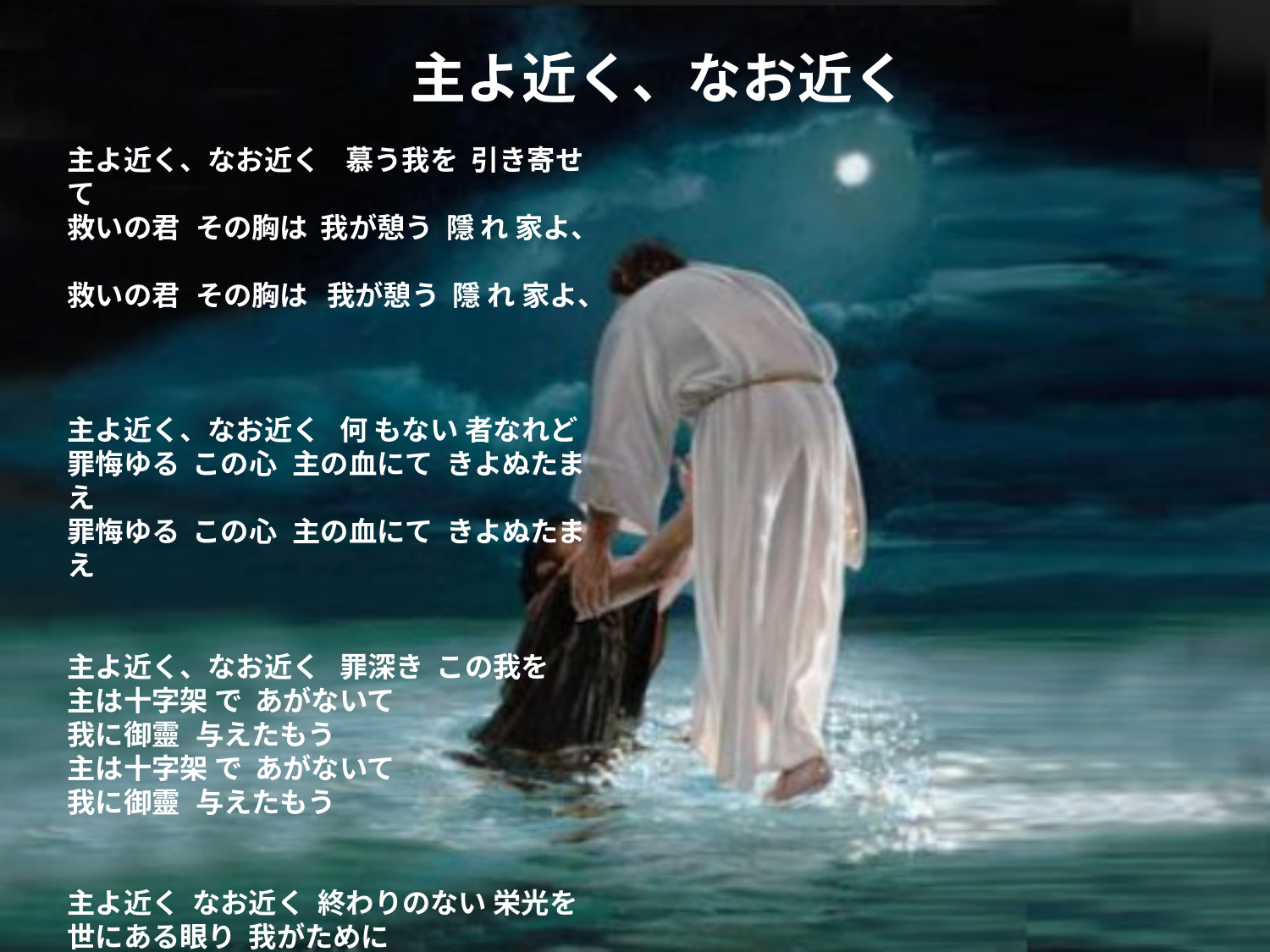

# 主よ近く、なお近く
主よ近く、なお近く    慕う我を  引き寄せて
救いの君  その胸は  我が憩う  隱 れ 家よ、
救いの君  その胸は   我が憩う  隱 れ 家よ、

主よ近く、なお近く   何 もない 者なれど
罪悔ゆる  この心  主の血にて  きよぬたまえ
罪悔ゆる  この心  主の血にて  きよぬたまえ

主よ近く、なお近く   罪深き  この我を
主は十字架 で  あがないて
我に御靈  与えたもう
主は十字架 で  あがないて
我に御靈  与えたもう

主よ近く  なお近く  終わりのない 栄光を
世にある眼り  我がために
主よ近く   なお近く
世にある眼り  我がために
主よ近く   なお近く